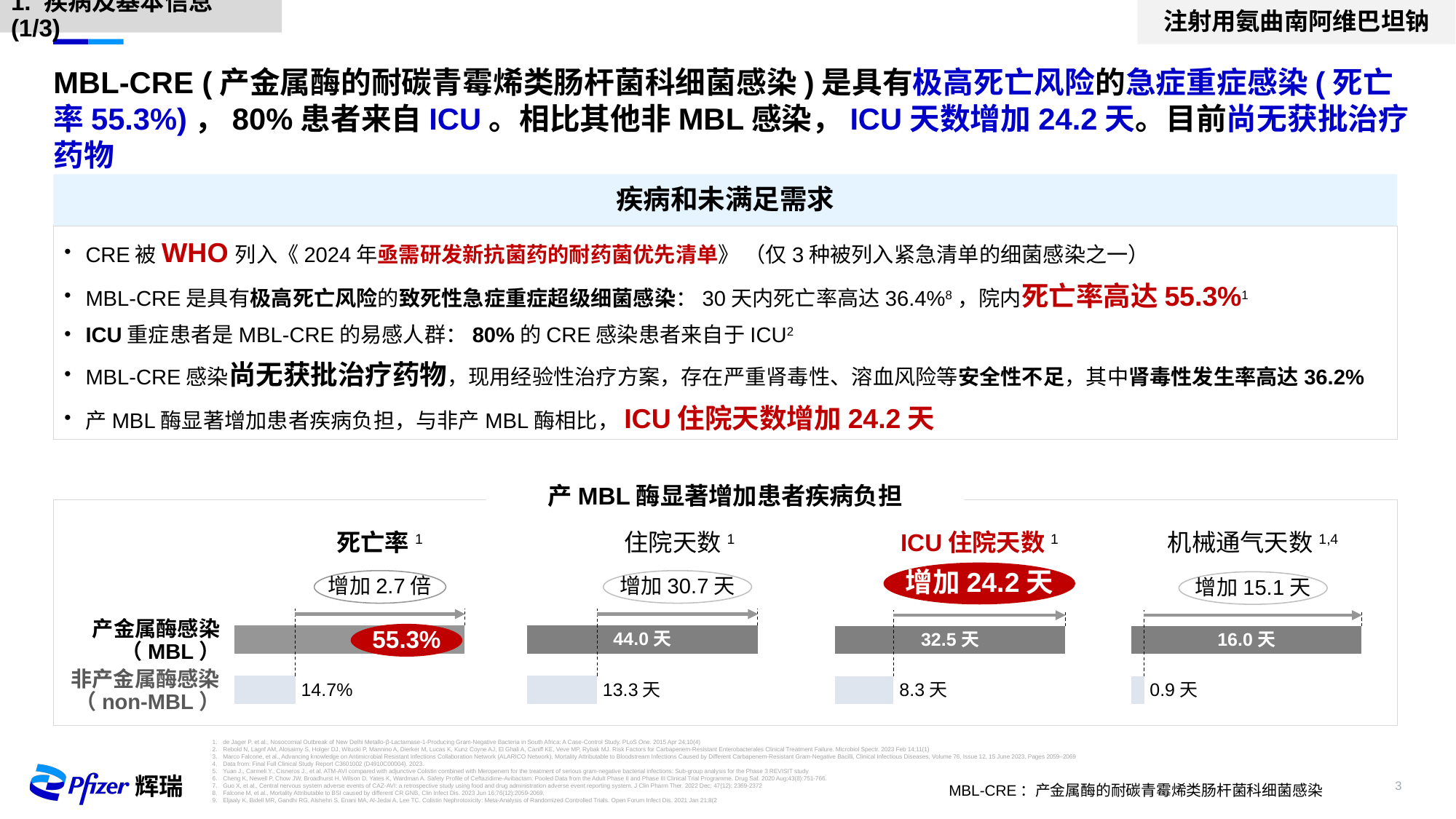

1. 疾病及基本信息 (1/3)
注射用氨曲南阿维巴坦钠
# MBL-CRE (产金属酶的耐碳青霉烯类肠杆菌科细菌感染)是具有极高死亡风险的急症重症感染(死亡率55.3%)，80%患者来自ICU。相比其他非MBL感染，ICU天数增加24.2天。目前尚无获批治疗药物
疾病和未满足需求
CRE被WHO列入《2024年亟需研发新抗菌药的耐药菌优先清单》 （仅3种被列入紧急清单的细菌感染之一）
MBL-CRE是具有极高死亡风险的致死性急症重症超级细菌感染：30天内死亡率高达36.4%8，院内死亡率高达55.3%1
ICU重症患者是MBL-CRE的易感人群：80%的CRE感染患者来自于ICU2
MBL-CRE感染尚无获批治疗药物，现用经验性治疗方案，存在严重肾毒性、溶血风险等安全性不足，其中肾毒性发生率高达36.2%
产MBL酶显著增加患者疾病负担，与非产MBL酶相比，ICU住院天数增加24.2天
产MBL酶显著增加患者疾病负担

死亡率1
住院天数1
ICU住院天数1
机械通气天数1,4
增加24.2天
增加2.7倍
增加30.7天
增加15.1天

### Chart

| Category |  |
|---|---|

### Chart

| Category |  |
|---|---|

### Chart

| Category |  |
|---|---|

### Chart

| Category |  |
|---|---|
产金属酶感染
（MBL）
55.3%
44.0天
32.5天
16.0天
非产金属酶感染
（non-MBL）
14.7%
13.3天
8.3天
0.9天
de Jager P, et al., Nosocomial Outbreak of New Delhi Metallo-β-Lactamase-1-Producing Gram-Negative Bacteria in South Africa: A Case-Control Study. PLoS One. 2015 Apr 24;10(4)
Rebold N, Lagnf AM, Alosaimy S, Holger DJ, Witucki P, Mannino A, Dierker M, Lucas K, Kunz Coyne AJ, El Ghali A, Caniff KE, Veve MP, Rybak MJ. Risk Factors for Carbapenem-Resistant Enterobacterales Clinical Treatment Failure. Microbiol Spectr. 2023 Feb 14;11(1)
Marco Falcone, et al., Advancing knowledge on Antimicrobial Resistant Infections Collaboration Network (ALARICO Network), Mortality Attributable to Bloodstream Infections Caused by Different Carbapenem-Resistant Gram-Negative Bacilli, Clinical Infectious Diseases, Volume 76, Issue 12, 15 June 2023, Pages 2059–2069
Data from: Final Full Clinical Study Report C3601002 (D4910C00004). 2023.
Yuan J., Carmeli Y., Cisneros J., et al. ATM-AVI compared with adjunctive Colistin combined with Meropenem for the treatment of serious gram-negative bacterial infections: Sub-group analysis for the Phase 3 REVISIT study
Cheng K, Newell P, Chow JW, Broadhurst H, Wilson D, Yates K, Wardman A. Safety Profile of Ceftazidime-Avibactam: Pooled Data from the Adult Phase II and Phase III Clinical Trial Programme. Drug Saf. 2020 Aug;43(8):751-766.
Guo X, et al., Central nervous system adverse events of CAZ-AVI: a retrospective study using food and drug administration adverse event reporting system. J Clin Pharm Ther. 2022 Dec; 47(12): 2369-2372
Falcone M, et al., Mortality Attributable to BSI caused by different CR GNB, Clin Infect Dis. 2023 Jun 16;76(12):2059-2069.
Eljaaly K, Bidell MR, Gandhi RG, Alshehri S, Enani MA, Al-Jedai A, Lee TC. Colistin Nephrotoxicity: Meta-Analysis of Randomized Controlled Trials. Open Forum Infect Dis. 2021 Jan 21;8(2
MBL-CRE：产金属酶的耐碳青霉烯类肠杆菌科细菌感染